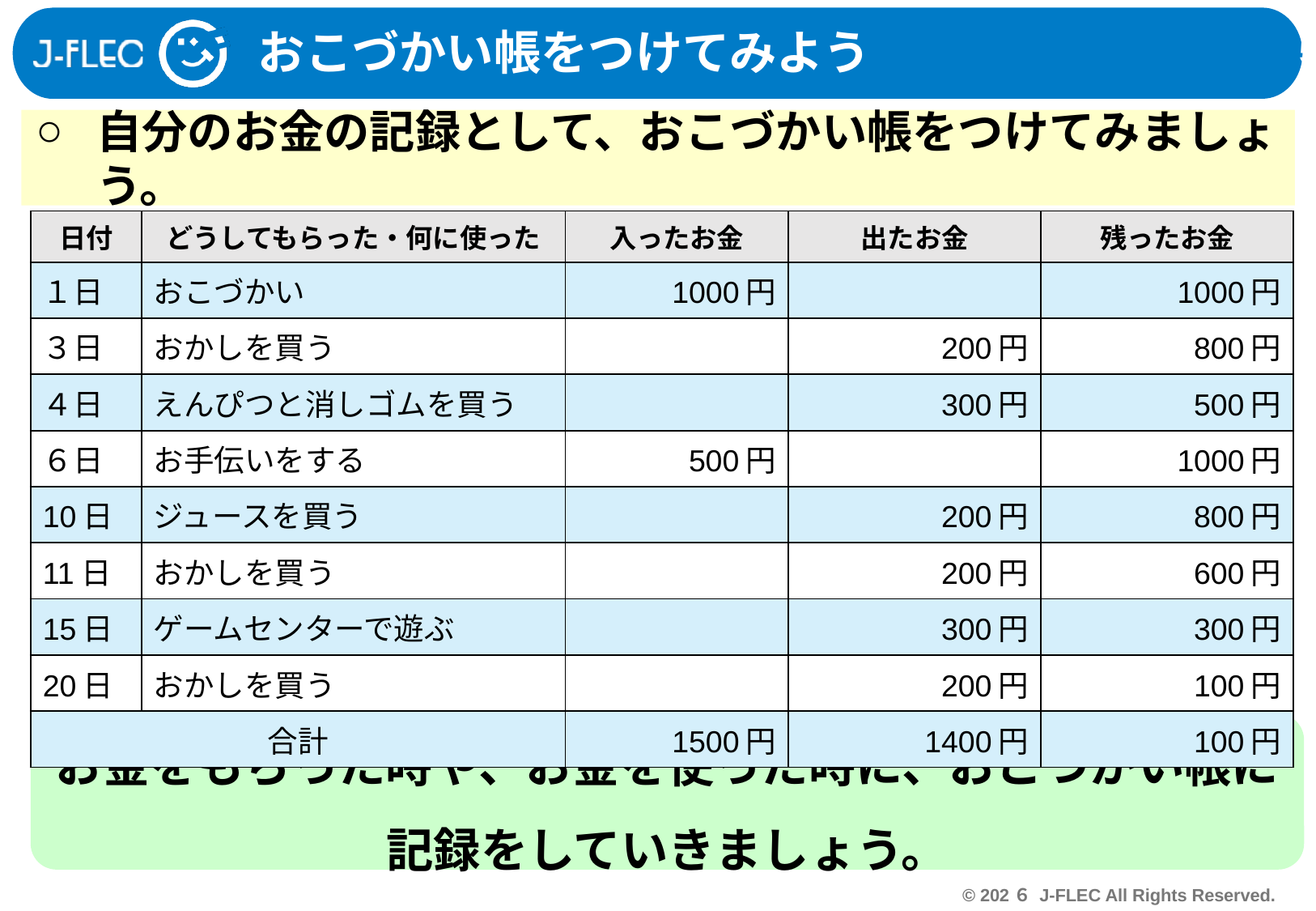

おこづかい帳をつけてみよう
自分のお金の記録として、おこづかい帳をつけてみましょう。
| 日付 | どうしてもらった・何に使った | 入ったお金 | 出たお金 | 残ったお金 |
| --- | --- | --- | --- | --- |
| １日 | おこづかい | 1000円 |  | 1000円 |
| ３日 | おかしを買う |  | 200円 | 800円 |
| ４日 | えんぴつと消しゴムを買う |  | 300円 | 500円 |
| ６日 | お手伝いをする | 500円 |  | 1000円 |
| 10日 | ジュースを買う |  | 200円 | 800円 |
| 11日 | おかしを買う |  | 200円 | 600円 |
| 15日 | ゲームセンターで遊ぶ |  | 300円 | 300円 |
| 20日 | おかしを買う |  | 200円 | 100円 |
| 合計 |  | 1500円 | 1400円 | 100円 |
お金をもらった時や、お金を使った時に、おこづかい帳に
記録をしていきましょう。